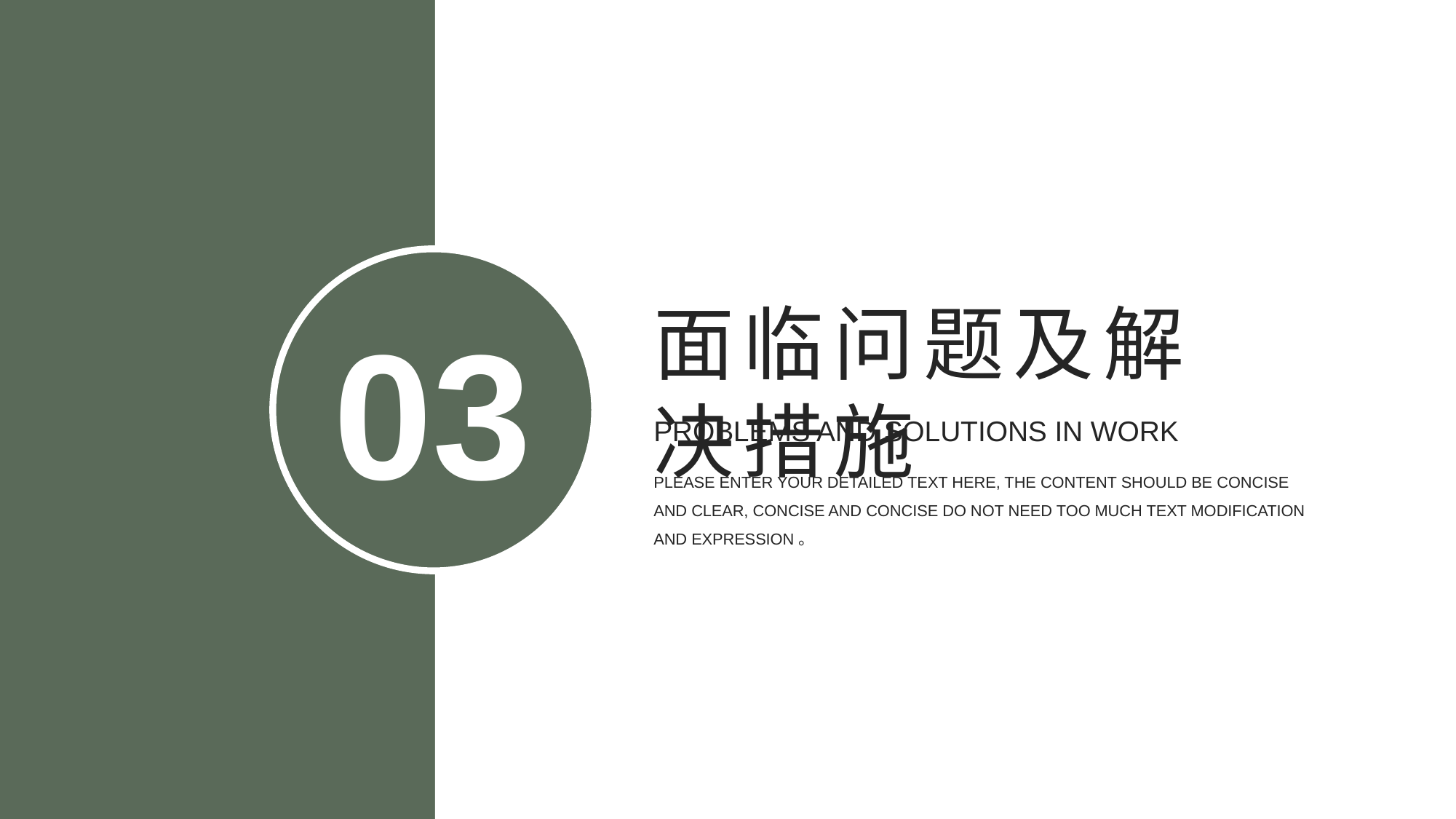

面临问题及解决措施
03
PROBLEMS AND SOLUTIONS IN WORK
PLEASE ENTER YOUR DETAILED TEXT HERE, THE CONTENT SHOULD BE CONCISE AND CLEAR, CONCISE AND CONCISE DO NOT NEED TOO MUCH TEXT MODIFICATION AND EXPRESSION。